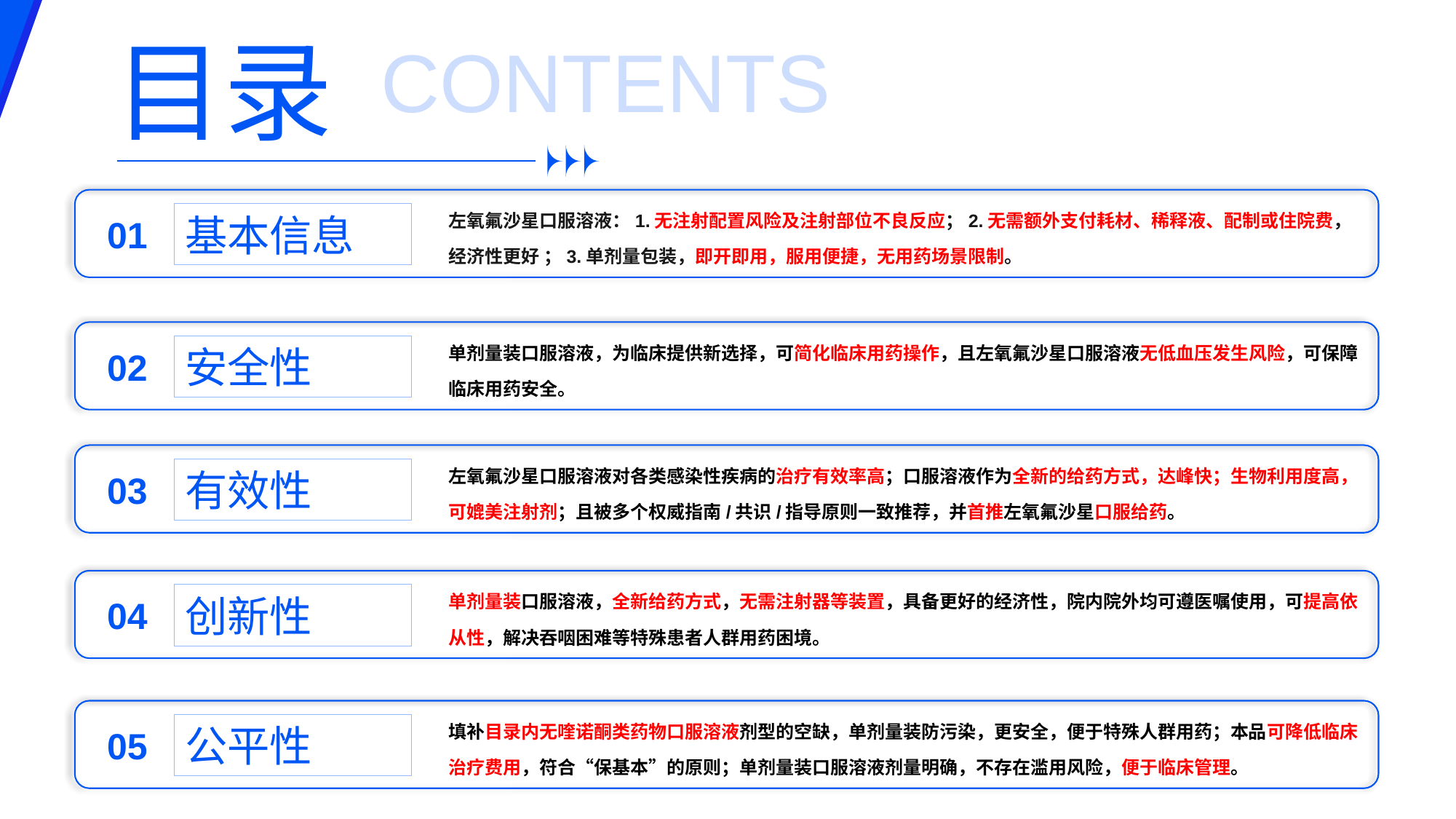

目录
CONTENTS

左氧氟沙星口服溶液：1.无注射配置风险及注射部位不良反应；2.无需额外支付耗材、稀释液、配制或住院费，经济性更好 ；3.单剂量包装，即开即用，服用便捷，无用药场景限制。
基本信息
01

单剂量装口服溶液，为临床提供新选择，可简化临床用药操作，且左氧氟沙星口服溶液无低血压发生风险，可保障临床用药安全。
安全性
02

左氧氟沙星口服溶液对各类感染性疾病的治疗有效率高；口服溶液作为全新的给药方式，达峰快；生物利用度高，可媲美注射剂；且被多个权威指南/共识/指导原则一致推荐，并首推左氧氟沙星口服给药。
有效性
03

单剂量装口服溶液，全新给药方式，无需注射器等装置，具备更好的经济性，院内院外均可遵医嘱使用，可提高依从性，解决吞咽困难等特殊患者人群用药困境。
创新性
04

填补目录内无喹诺酮类药物口服溶液剂型的空缺，单剂量装防污染，更安全，便于特殊人群用药；本品可降低临床治疗费用，符合“保基本”的原则；单剂量装口服溶液剂量明确，不存在滥用风险，便于临床管理。
公平性
05